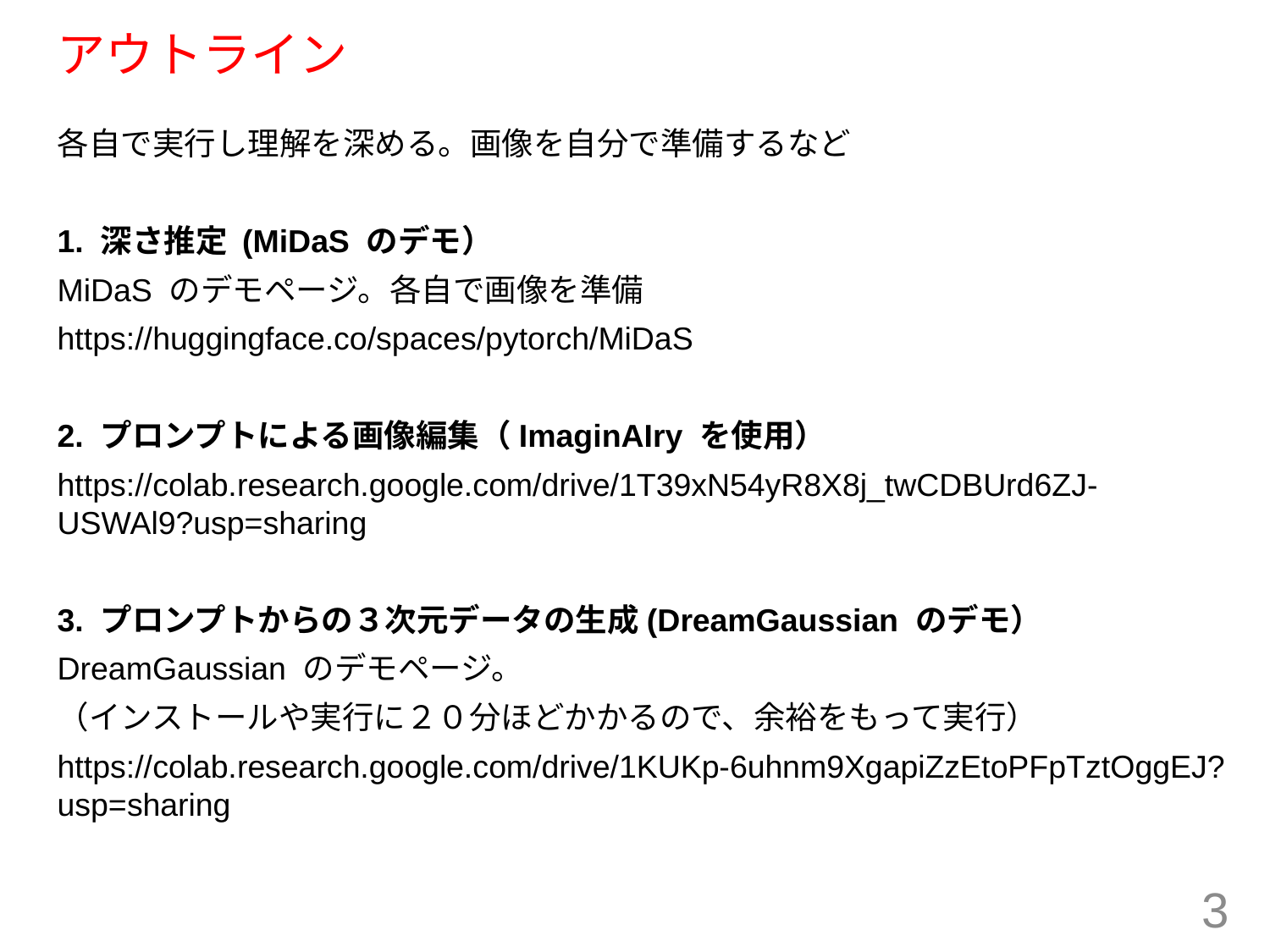

# アウトライン
各自で実行し理解を深める。画像を自分で準備するなど

1. 深さ推定 (MiDaS のデモ）
MiDaS のデモページ。各自で画像を準備
https://huggingface.co/spaces/pytorch/MiDaS

2. プロンプトによる画像編集（ImaginAIry を使用）
https://colab.research.google.com/drive/1T39xN54yR8X8j_twCDBUrd6ZJ-USWAl9?usp=sharing

3. プロンプトからの３次元データの生成(DreamGaussian のデモ）
DreamGaussian のデモページ。
（インストールや実行に２０分ほどかかるので、余裕をもって実行）
https://colab.research.google.com/drive/1KUKp-6uhnm9XgapiZzEtoPFpTztOggEJ?usp=sharing

3